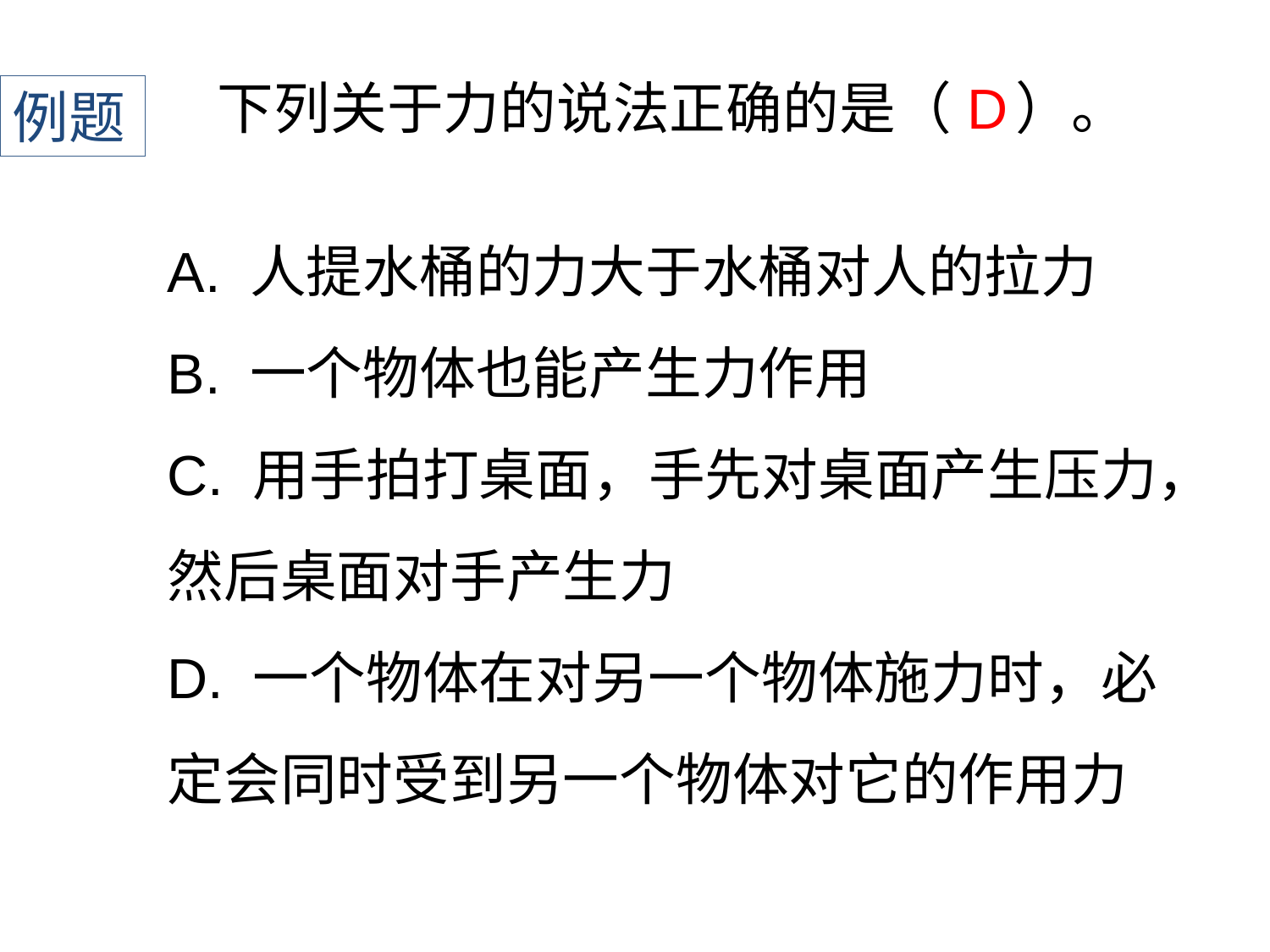

下列关于力的说法正确的是（     ）。
D
例题
﻿A. 人提水桶的力大于水桶对人的拉力
B. 一个物体也能产生力作用
C. 用手拍打桌面，手先对桌面产生压力，然后桌面对手产生力
﻿D. 一个物体在对另一个物体施力时，必定会同时受到另一个物体对它的作用力